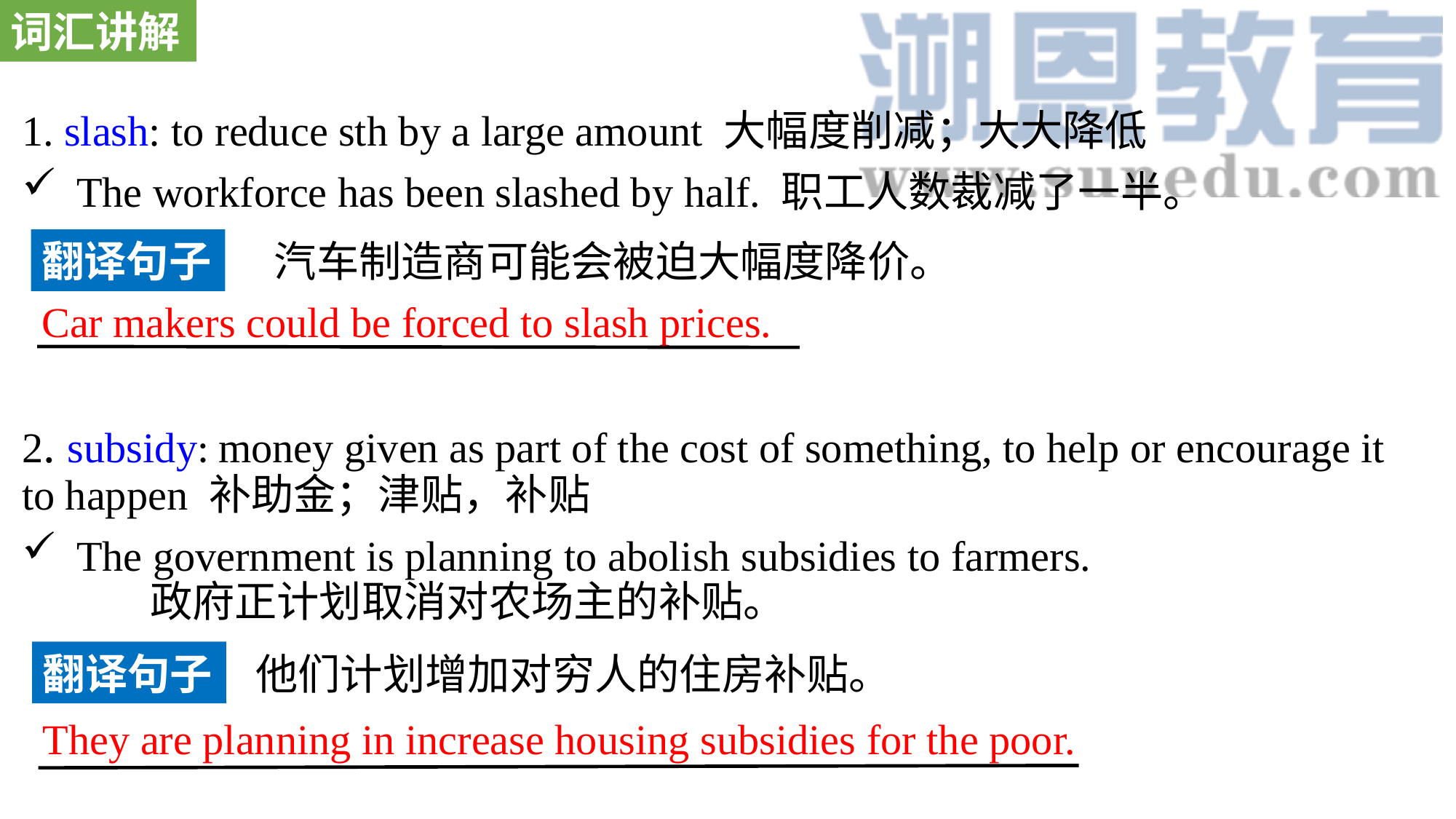

词汇讲解
1. slash: to reduce sth by a large amount 大幅度削减；大大降低
The workforce has been slashed by half. 职工人数裁减了一半。

2. subsidy: money given as part of the cost of something, to help or encourage it to happen 补助金；津贴，补贴
The government is planning to abolish subsidies to farmers.                                      政府正计划取消对农场主的补贴。
翻译句子
 汽车制造商可能会被迫大幅度降价。
Car makers could be forced to slash prices.
翻译句子
他们计划增加对穷人的住房补贴。
They are planning in increase housing subsidies for the poor.